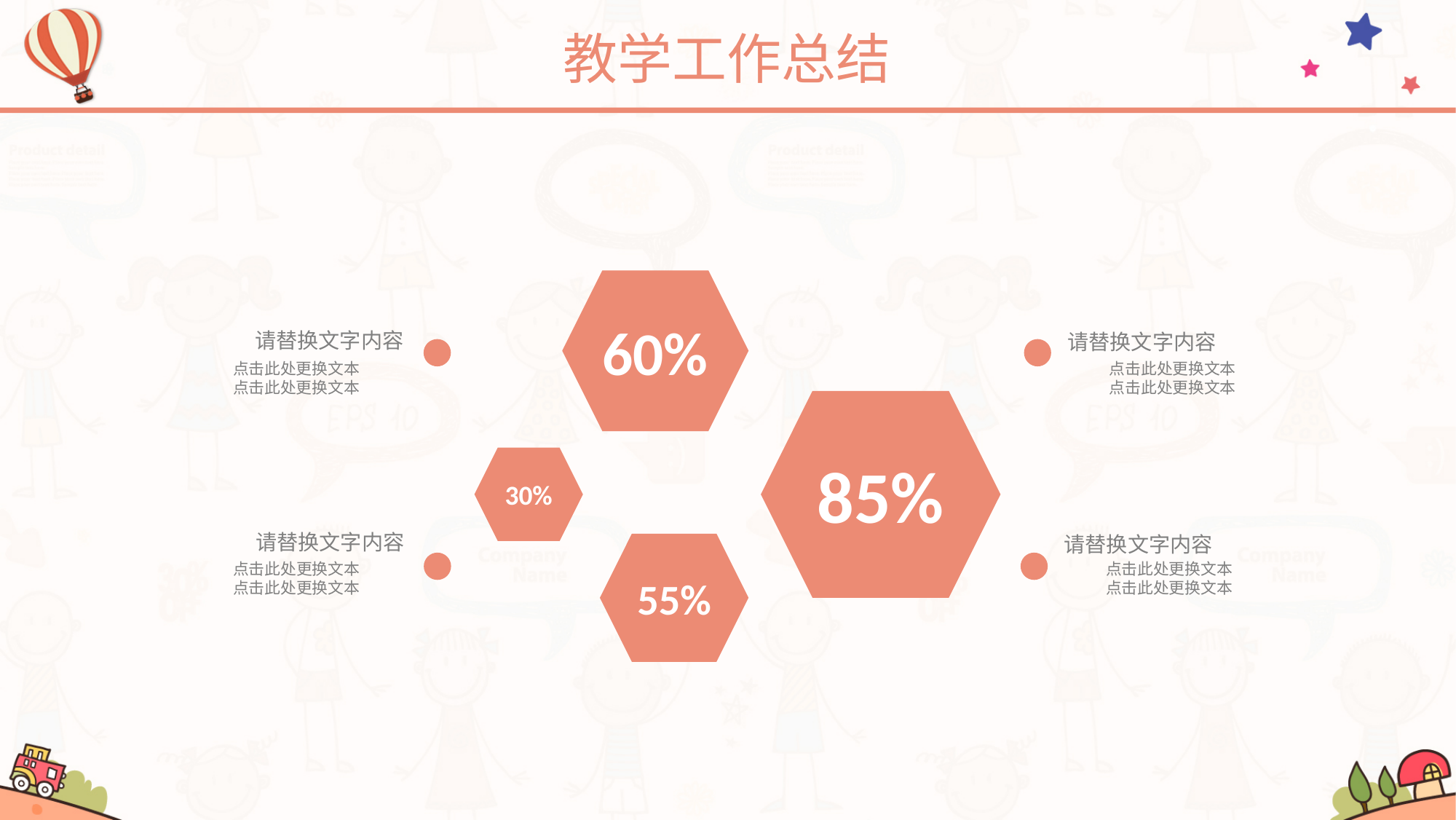

教学工作总结

60%
85%
30%
55%
请替换文字内容
请替换文字内容

点击此处更换文本
点击此处更换文本
点击此处更换文本
点击此处更换文本
请替换文字内容
请替换文字内容

点击此处更换文本
点击此处更换文本
点击此处更换文本
点击此处更换文本